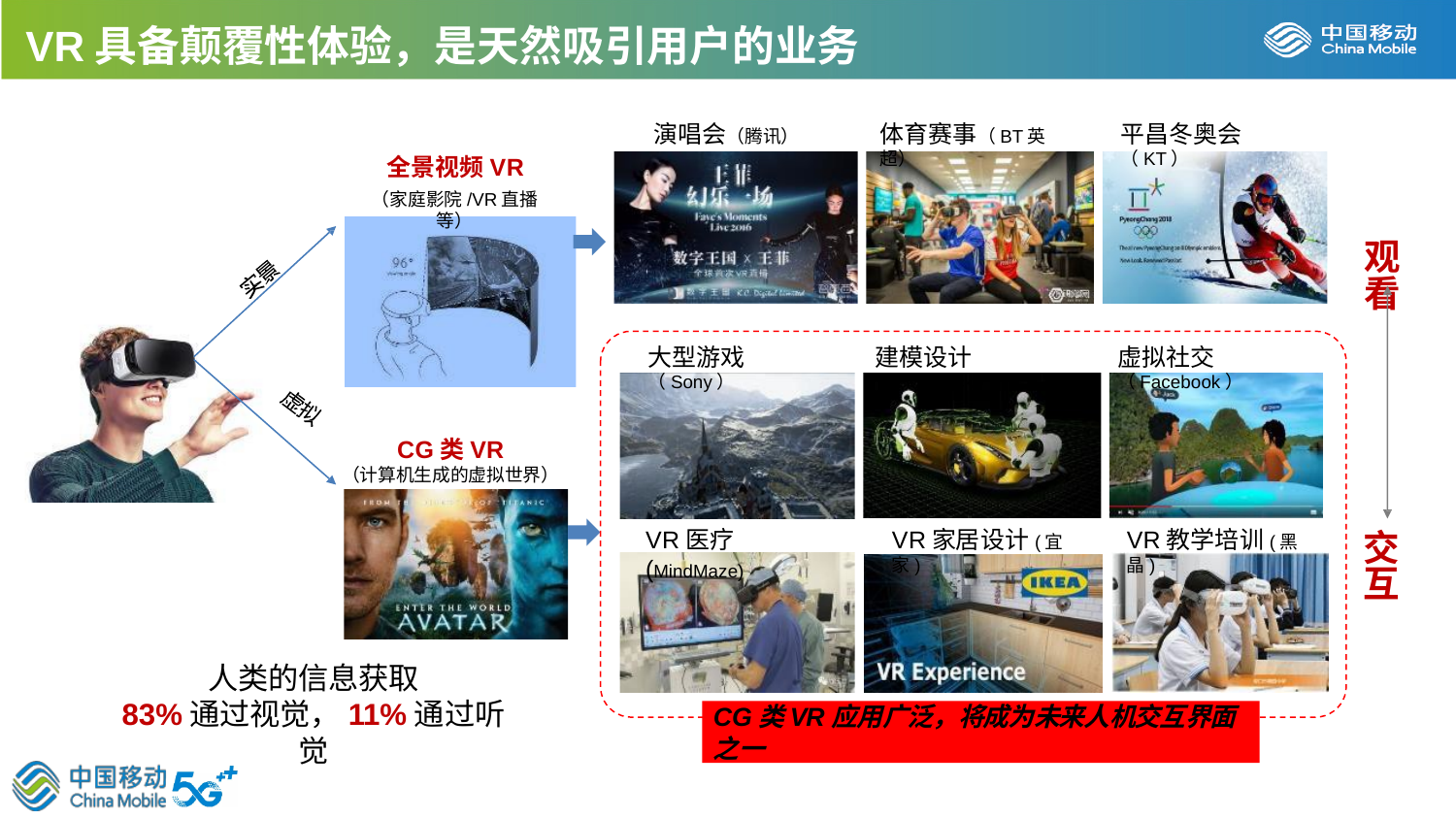

VR具备颠覆性体验，是天然吸引用户的业务
演唱会（腾讯）
体育赛事（BT英超）
平昌冬奥会（KT）
全景视频VR
（家庭影院/VR直播等）
观 看

大型游戏（Sony）
建模设计（Holodeck）
虚拟社交（Facebook）

CG类VR
（计算机生成的虚拟世界）

VR医疗(MindMaze)
VR家居设计(宜家)
VR教学培训(黑晶)
交 互

人类的信息获取
83%通过视觉，11%通过听觉
CG类VR应用广泛，将成为未来人机交互界面之一